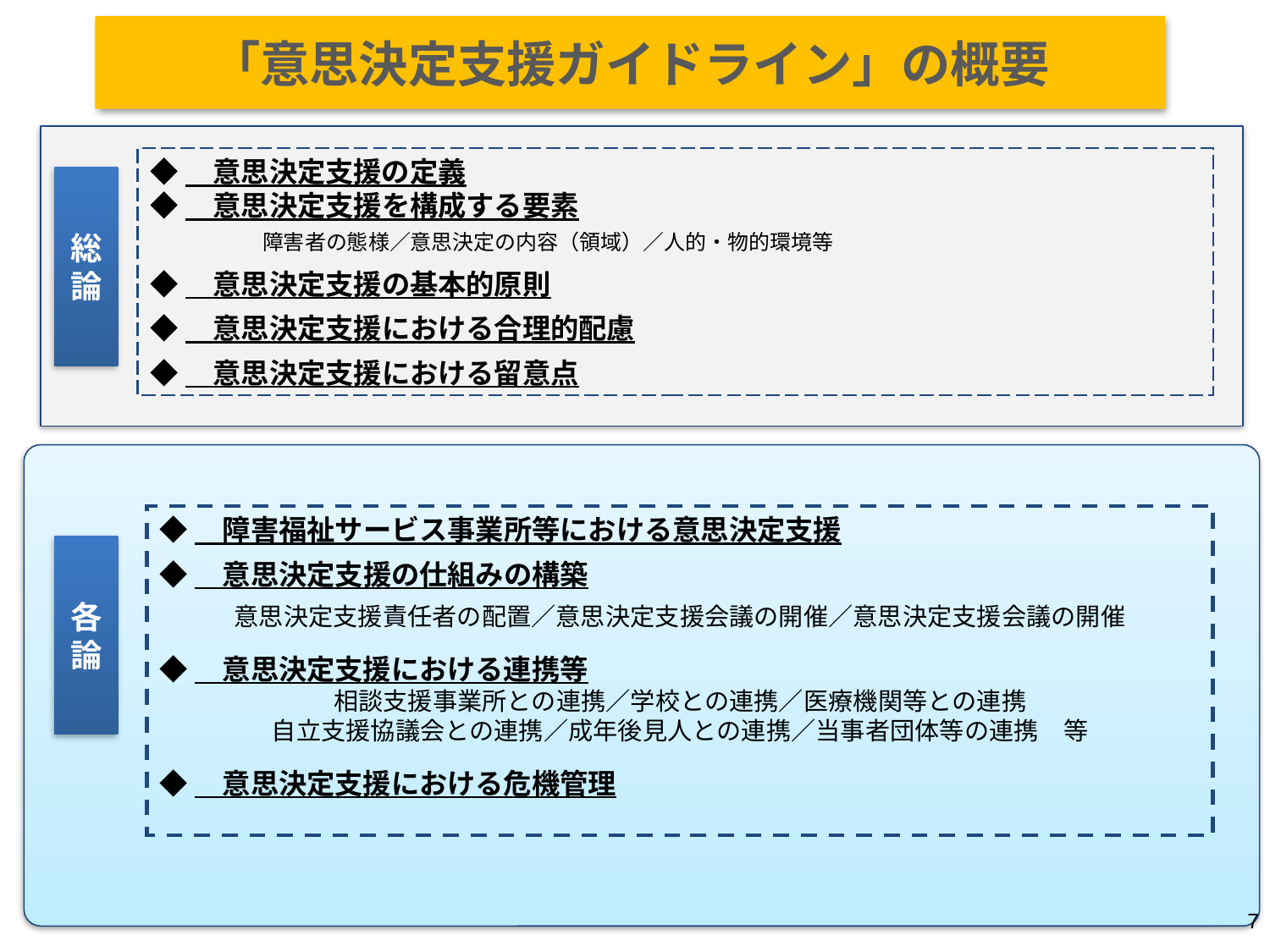

「意思決定支援ガイドライン」の概要

◆　意思決定支援の定義
◆　意思決定支援を構成する要素
　　　　障害者の態様／意思決定の内容（領域）／人的・物的環境等
◆　意思決定支援の基本的原則
◆　意思決定支援における合理的配慮
◆　意思決定支援における留意点
総論

◆　障害福祉サービス事業所等における意思決定支援
◆　意思決定支援の仕組みの構築
意思決定支援責任者の配置／意思決定支援会議の開催／意思決定支援会議の開催
◆　意思決定支援における連携等
相談支援事業所との連携／学校との連携／医療機関等との連携
自立支援協議会との連携／成年後見人との連携／当事者団体等の連携　等
◆　意思決定支援における危機管理

各
論
7